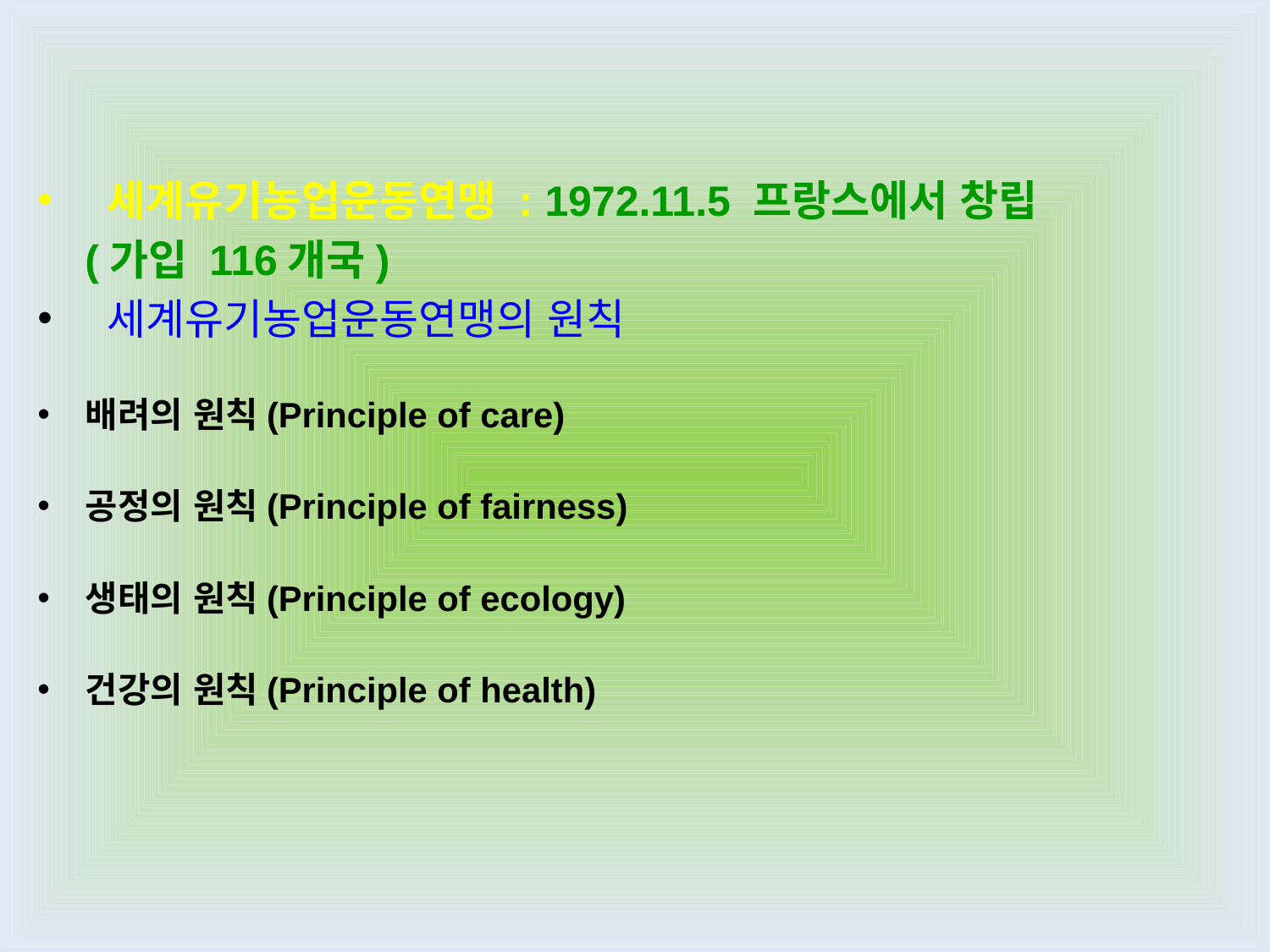

#
 세계유기농업운동연맹 : 1972.11.5 프랑스에서 창립
    (가입 116개국)
 세계유기농업운동연맹의 원칙
배려의 원칙(Principle of care)
공정의 원칙(Principle of fairness)
생태의 원칙(Principle of ecology)
건강의 원칙(Principle of health)